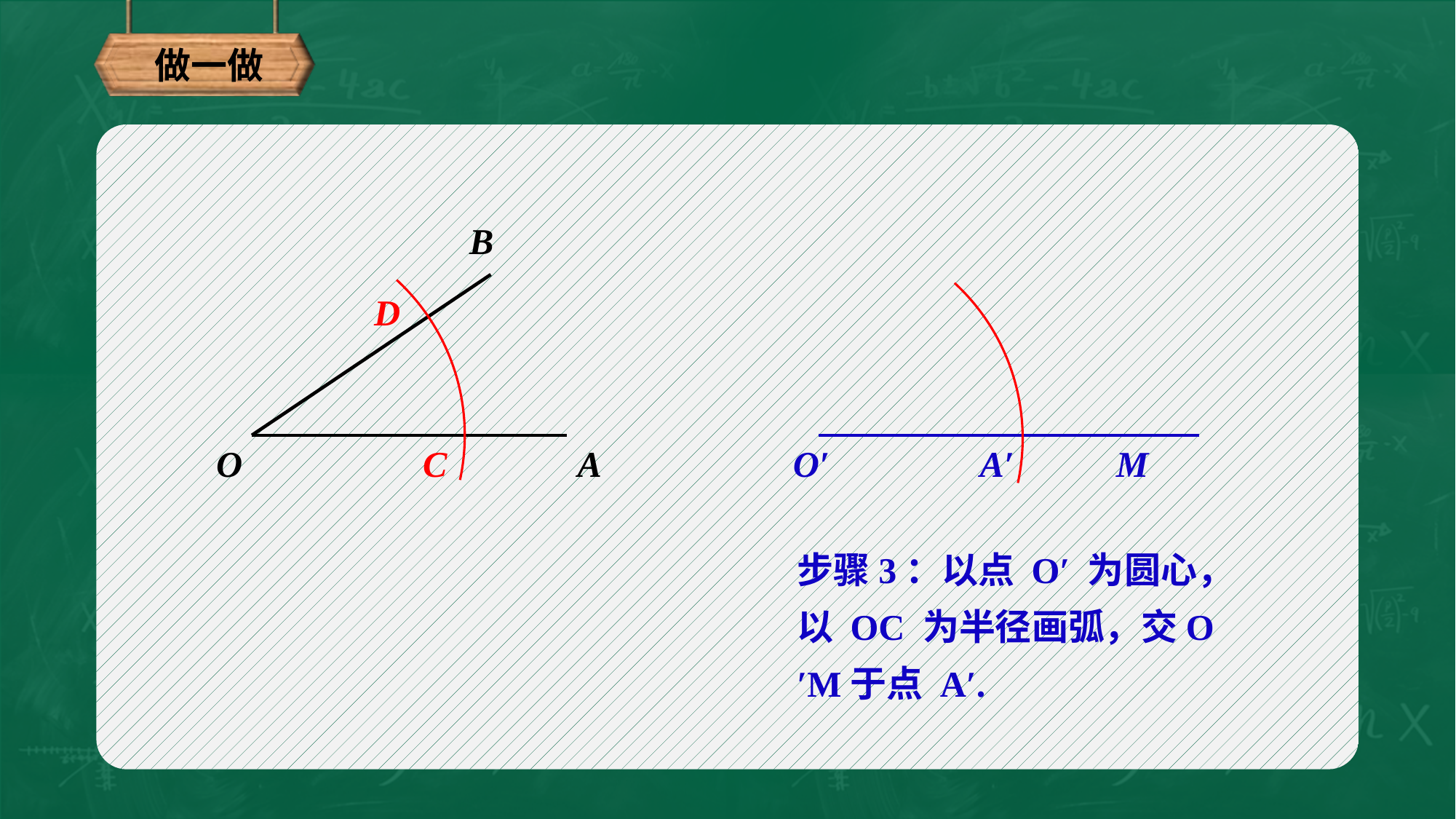

做一做
B
O
A

D
A′
C
O′
M
步骤3：以点 O′ 为圆心，以 OC 为半径画弧，交O′M于点 A′.